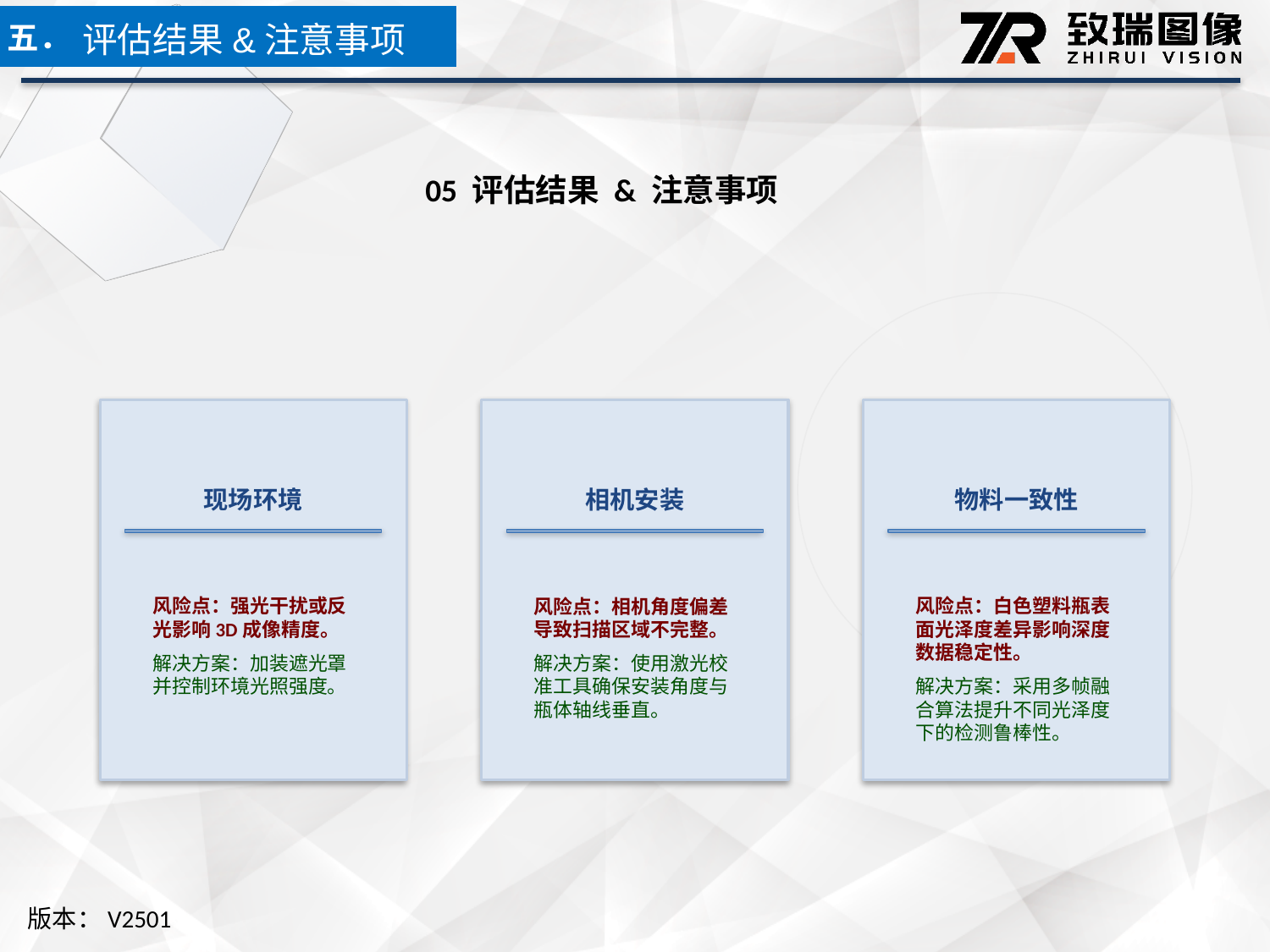

五．
评估结果&注意事项

05 评估结果 & 注意事项

现场环境

相机安装

物料一致性

风险点：强光干扰或反光影响3D成像精度。
解决方案：加装遮光罩并控制环境光照强度。

风险点：相机角度偏差导致扫描区域不完整。
解决方案：使用激光校准工具确保安装角度与瓶体轴线垂直。

风险点：白色塑料瓶表面光泽度差异影响深度数据稳定性。
解决方案：采用多帧融合算法提升不同光泽度下的检测鲁棒性。